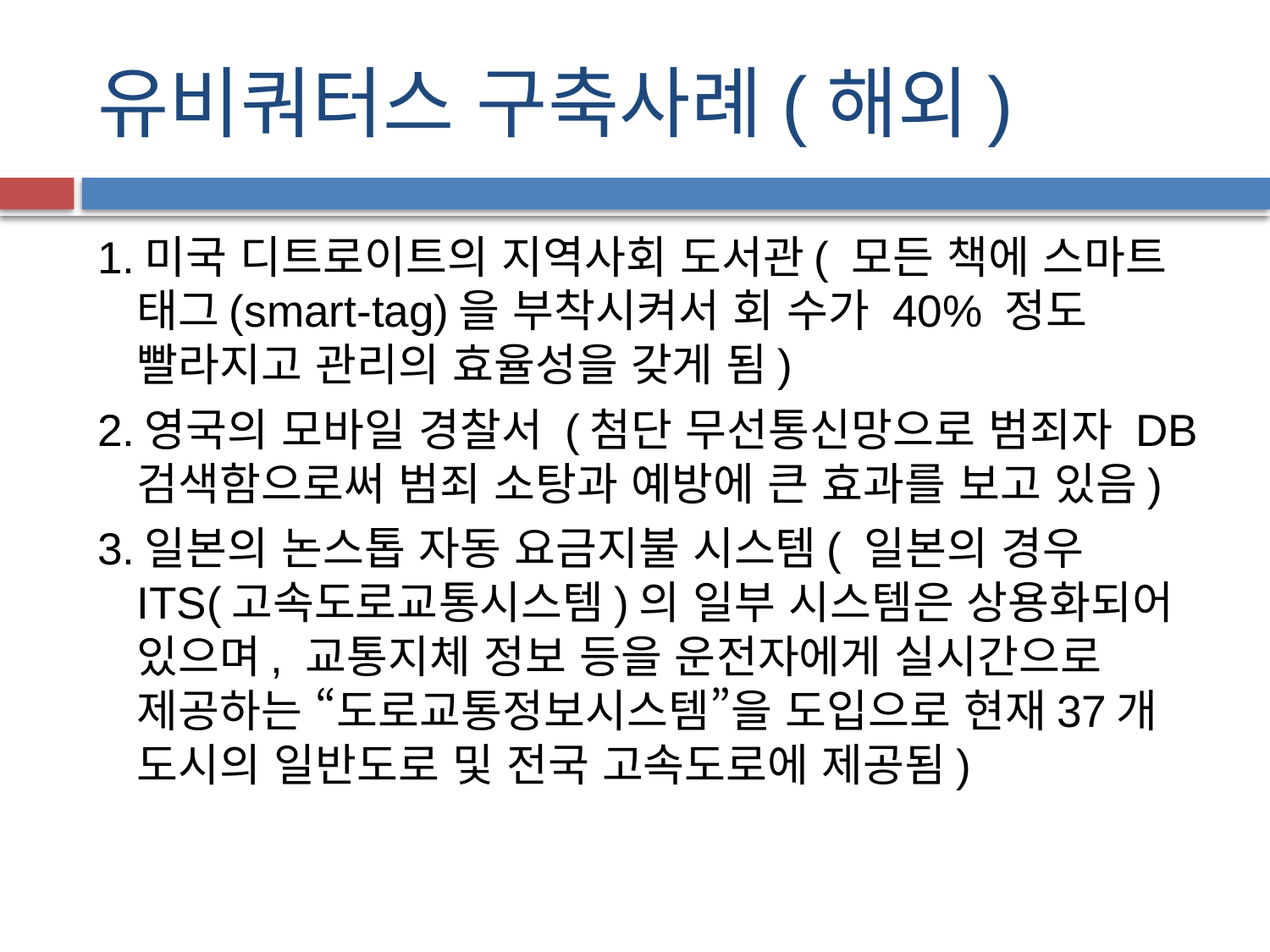

# 유비쿼터스 구축사례(해외)
1.미국 디트로이트의 지역사회 도서관( 모든 책에 스마트 태그(smart-tag)을 부착시켜서 회 수가 40% 정도 빨라지고 관리의 효율성을 갖게 됨)
2.영국의 모바일 경찰서 (첨단 무선통신망으로 범죄자 DB 검색함으로써 범죄 소탕과 예방에 큰 효과를 보고 있음)
3.일본의 논스톱 자동 요금지불 시스템( 일본의 경우 ITS(고속도로교통시스템)의 일부 시스템은 상용화되어 있으며, 교통지체 정보 등을 운전자에게 실시간으로 제공하는 “도로교통정보시스템”을 도입으로 현재37개 도시의 일반도로 및 전국 고속도로에 제공됨)